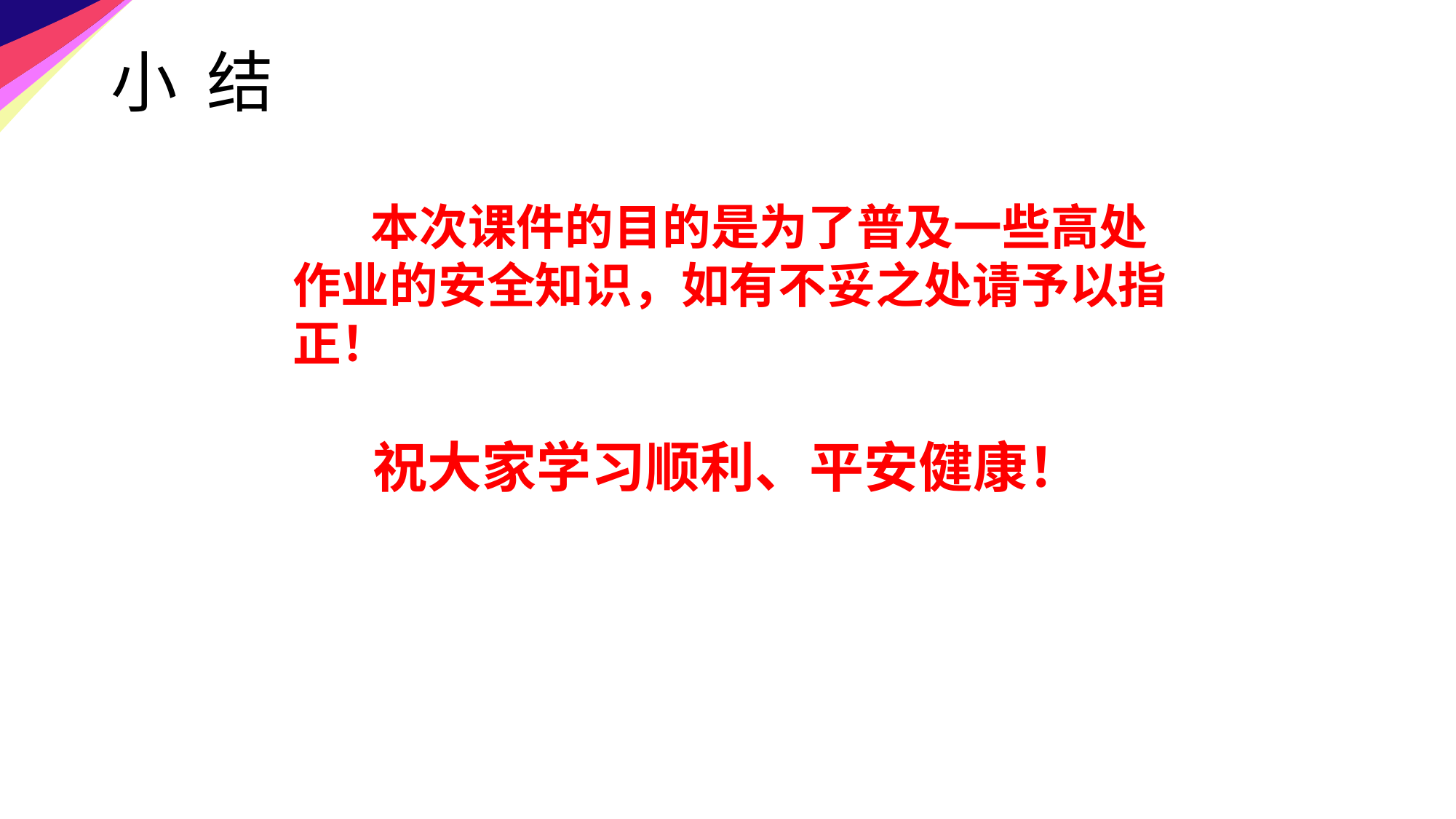

# 小  结
      本次课件的目的是为了普及一些高处作业的安全知识，如有不妥之处请予以指正！
祝大家学习顺利、平安健康！